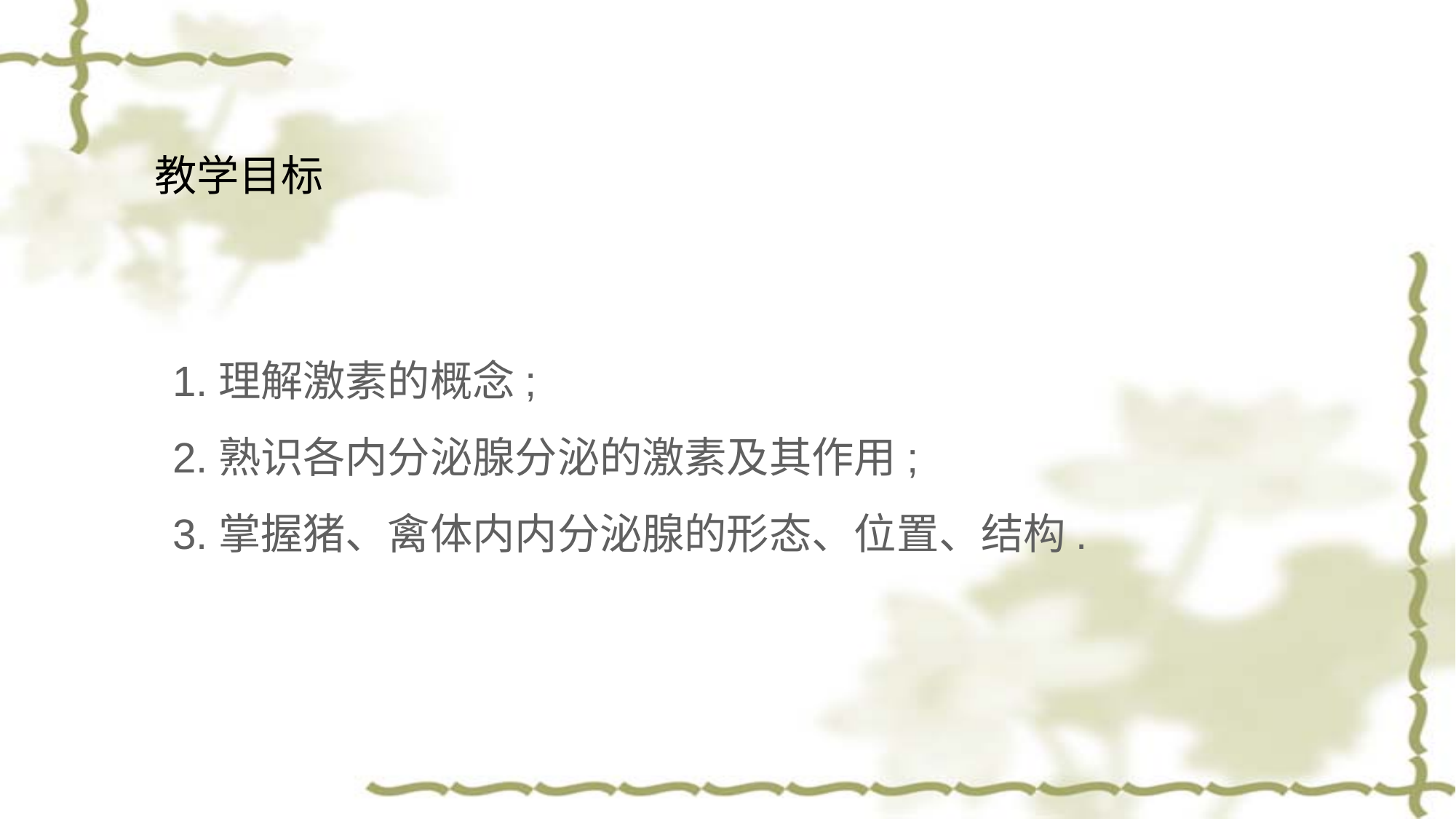

教学目标
1.理解激素的概念;
2.熟识各内分泌腺分泌的激素及其作用;3.掌握猪、禽体内内分泌腺的形态、位置、结构.